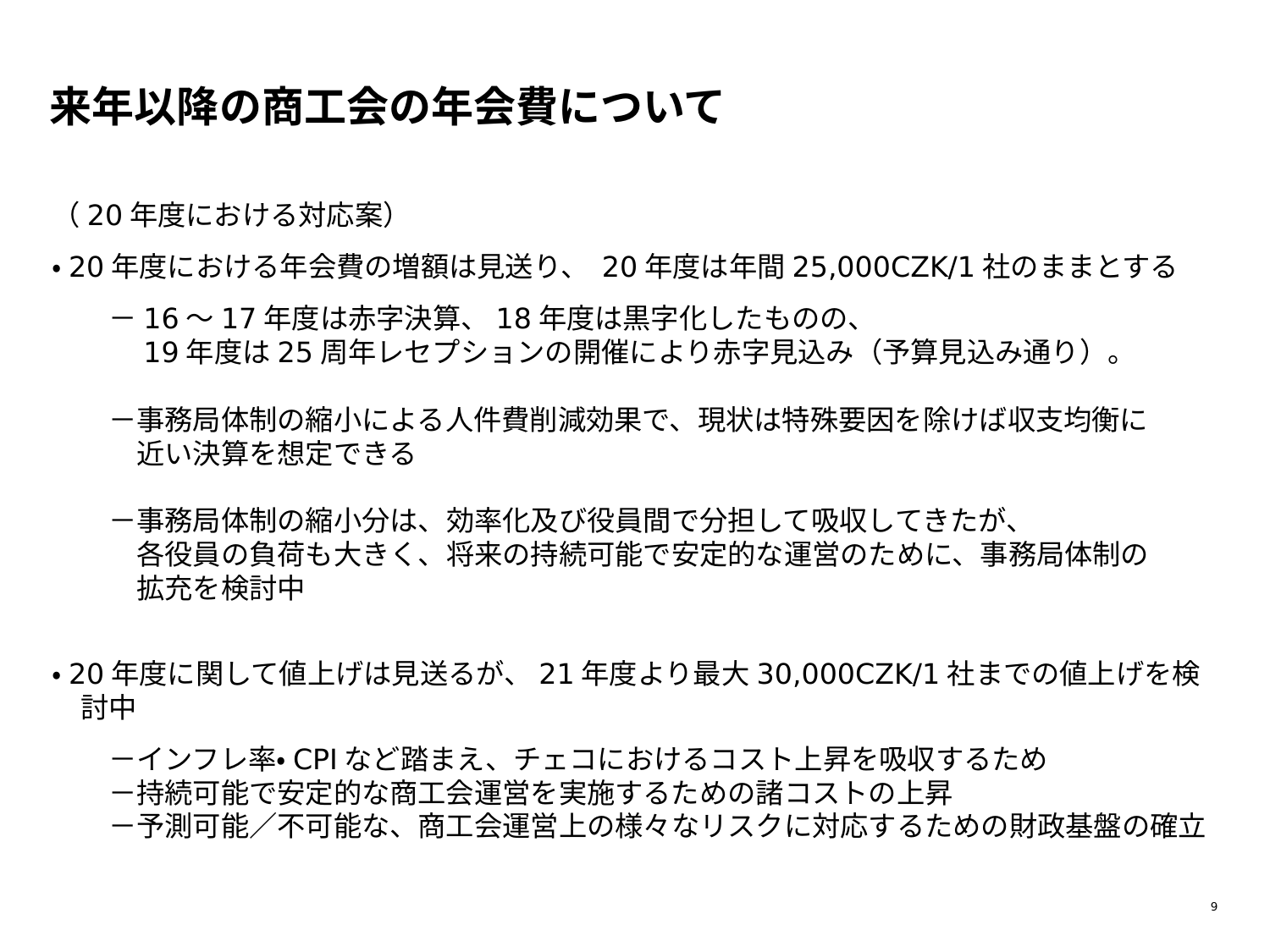

# 来年以降の商工会の年会費について
（20年度における対応案）
・20年度における年会費の増額は見送り、 20年度は年間25,000CZK/1社のままとする
　　－16～17年度は赤字決算、18年度は黒字化したものの、
　　　19年度は25周年レセプションの開催により赤字見込み（予算見込み通り）。
　　
　　－事務局体制の縮小による人件費削減効果で、現状は特殊要因を除けば収支均衡に
　　　近い決算を想定できる
　　
　　－事務局体制の縮小分は、効率化及び役員間で分担して吸収してきたが、
　　　各役員の負荷も大きく、将来の持続可能で安定的な運営のために、事務局体制の
　　　拡充を検討中
・20年度に関して値上げは見送るが、21年度より最大30,000CZK/1社までの値上げを検
　討中
　　－インフレ率・CPIなど踏まえ、チェコにおけるコスト上昇を吸収するため
　　－持続可能で安定的な商工会運営を実施するための諸コストの上昇
　　－予測可能／不可能な、商工会運営上の様々なリスクに対応するための財政基盤の確立